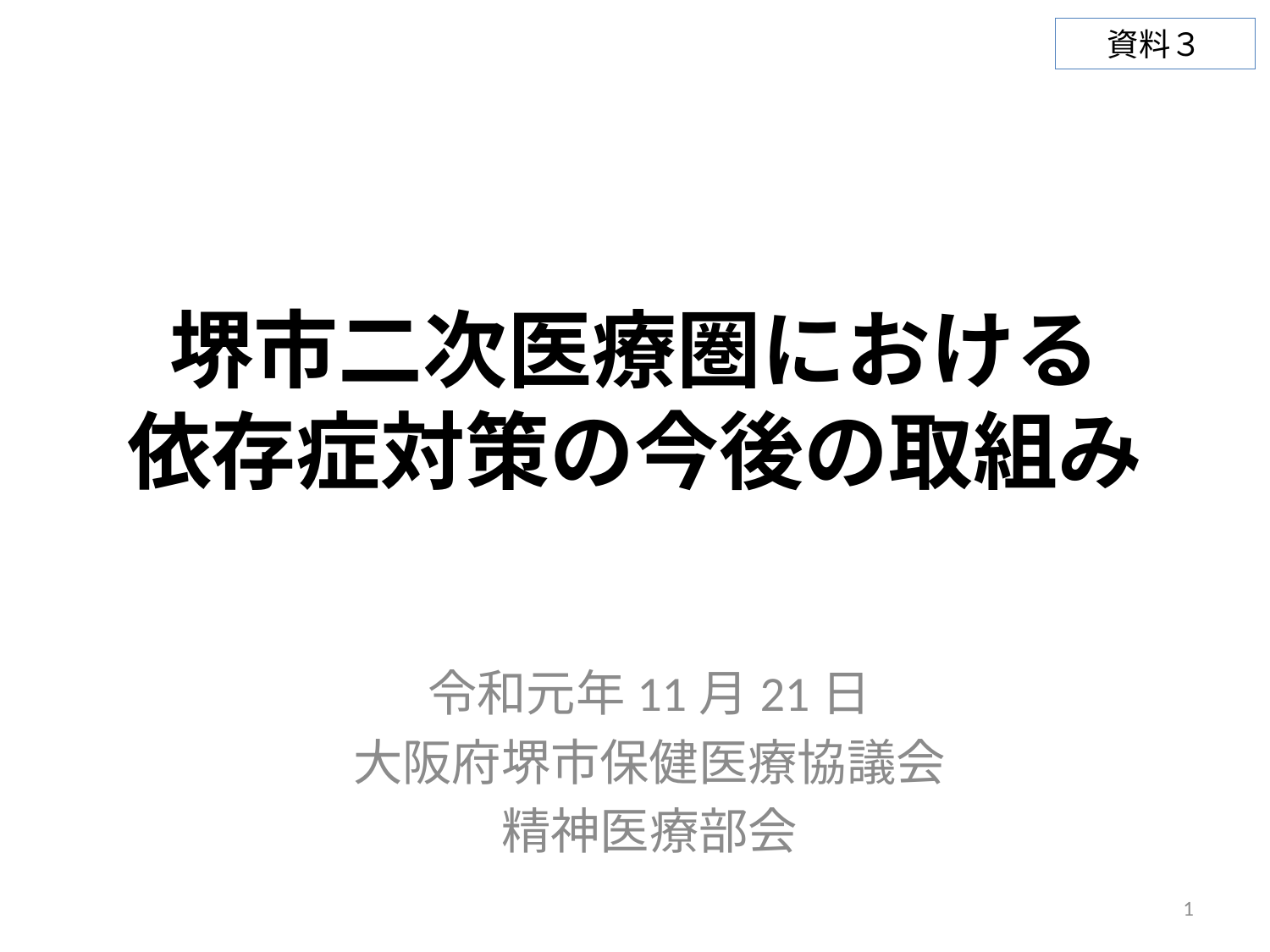

資料３
# 堺市二次医療圏における 依存症対策の今後の取組み
令和元年11月21日
大阪府堺市保健医療協議会
精神医療部会
1